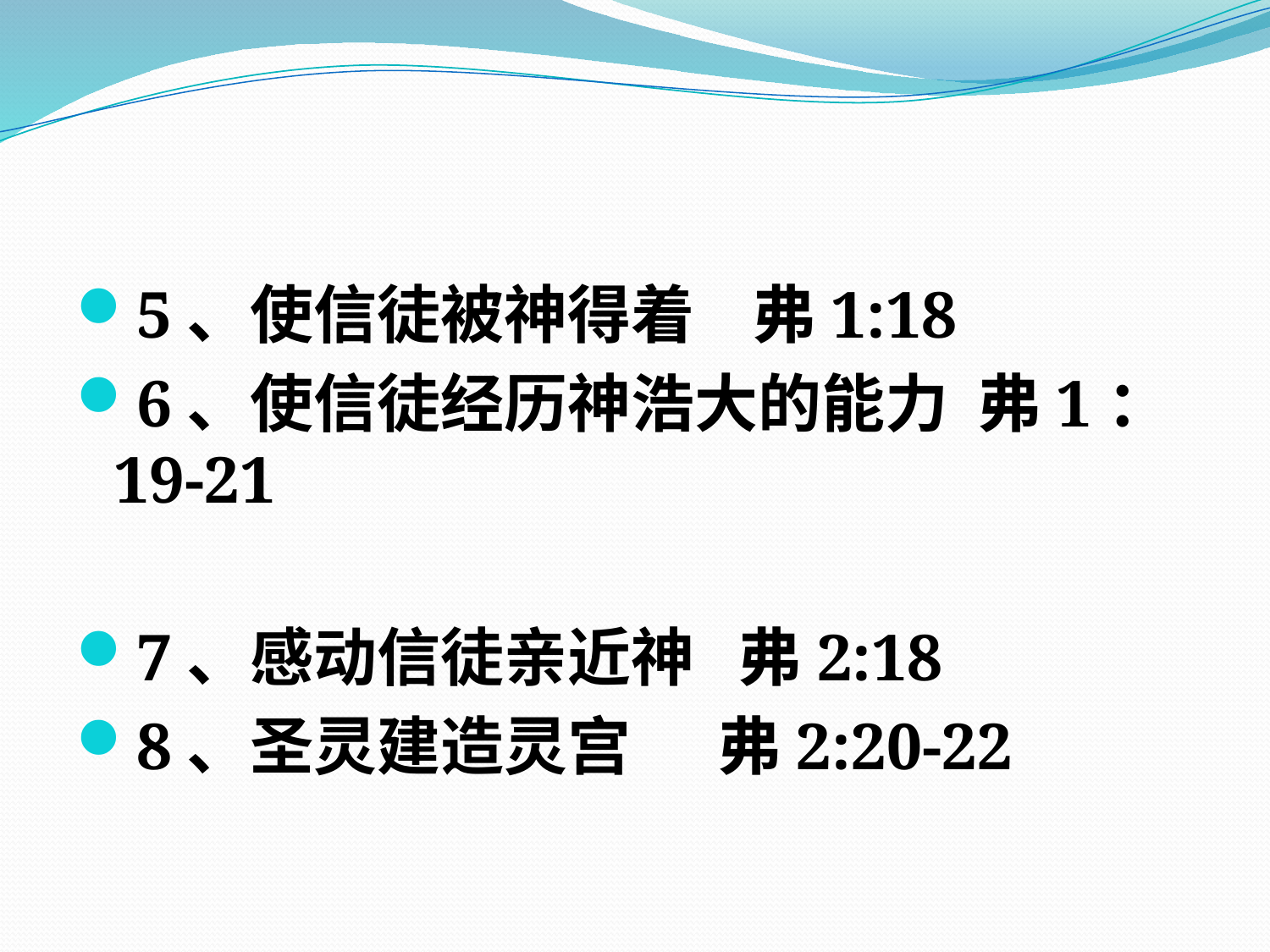

#
5、使信徒被神得着    弗1:18
6、使信徒经历神浩大的能力  弗1：19-21

7、感动信徒亲近神   弗2:18
8、圣灵建造灵宫      弗2:20-22